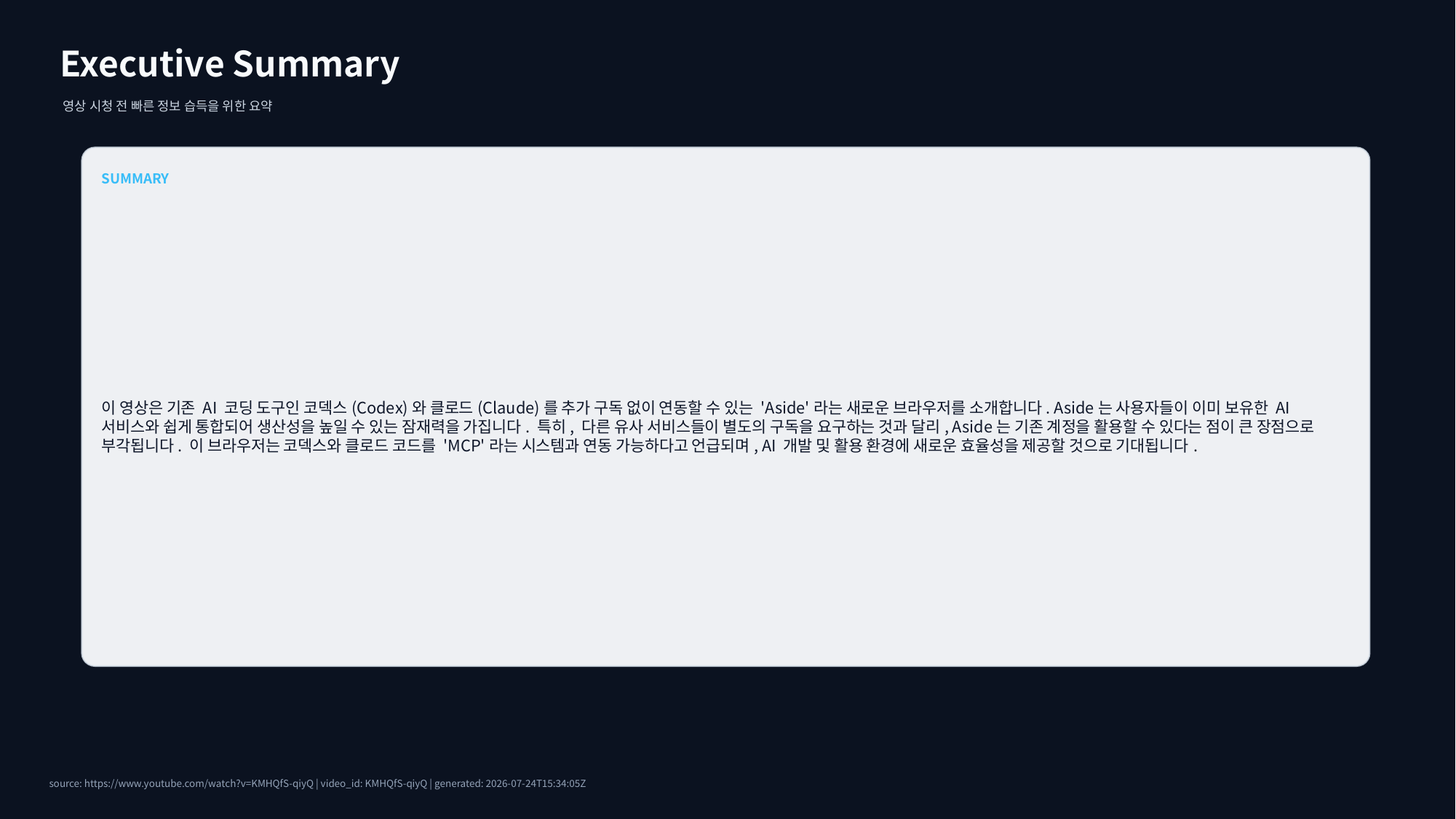

Executive Summary
영상 시청 전 빠른 정보 습득을 위한 요약

SUMMARY
이 영상은 기존 AI 코딩 도구인 코덱스(Codex)와 클로드(Claude)를 추가 구독 없이 연동할 수 있는 'Aside'라는 새로운 브라우저를 소개합니다. Aside는 사용자들이 이미 보유한 AI 서비스와 쉽게 통합되어 생산성을 높일 수 있는 잠재력을 가집니다. 특히, 다른 유사 서비스들이 별도의 구독을 요구하는 것과 달리, Aside는 기존 계정을 활용할 수 있다는 점이 큰 장점으로 부각됩니다. 이 브라우저는 코덱스와 클로드 코드를 'MCP'라는 시스템과 연동 가능하다고 언급되며, AI 개발 및 활용 환경에 새로운 효율성을 제공할 것으로 기대됩니다.
source: https://www.youtube.com/watch?v=KMHQfS-qiyQ | video_id: KMHQfS-qiyQ | generated: 2026-07-24T15:34:05Z